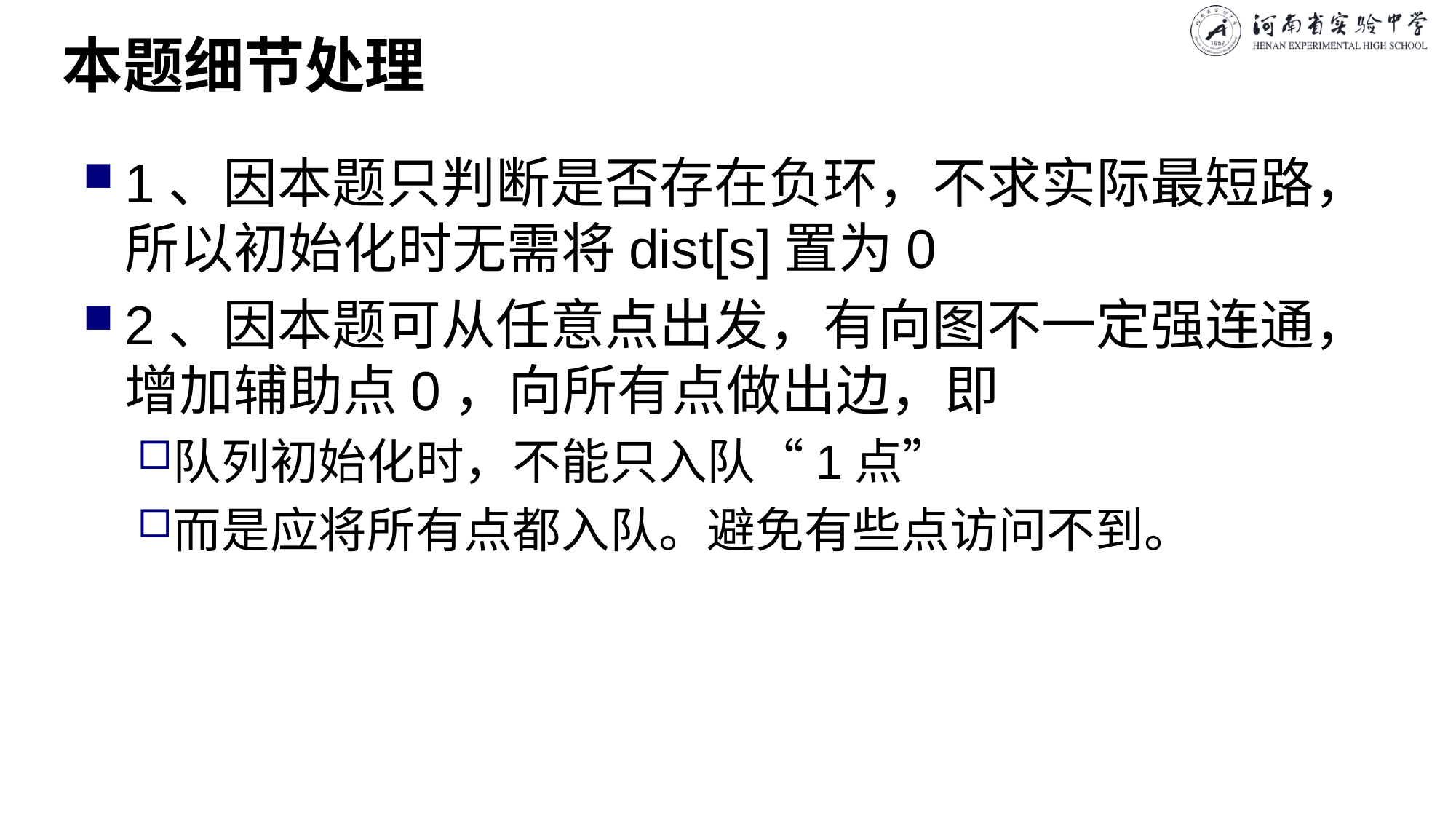

# 本题细节处理
1、因本题只判断是否存在负环，不求实际最短路，所以初始化时无需将dist[s]置为0
2、因本题可从任意点出发，有向图不一定强连通，增加辅助点0，向所有点做出边，即
队列初始化时，不能只入队“1点”
而是应将所有点都入队。避免有些点访问不到。